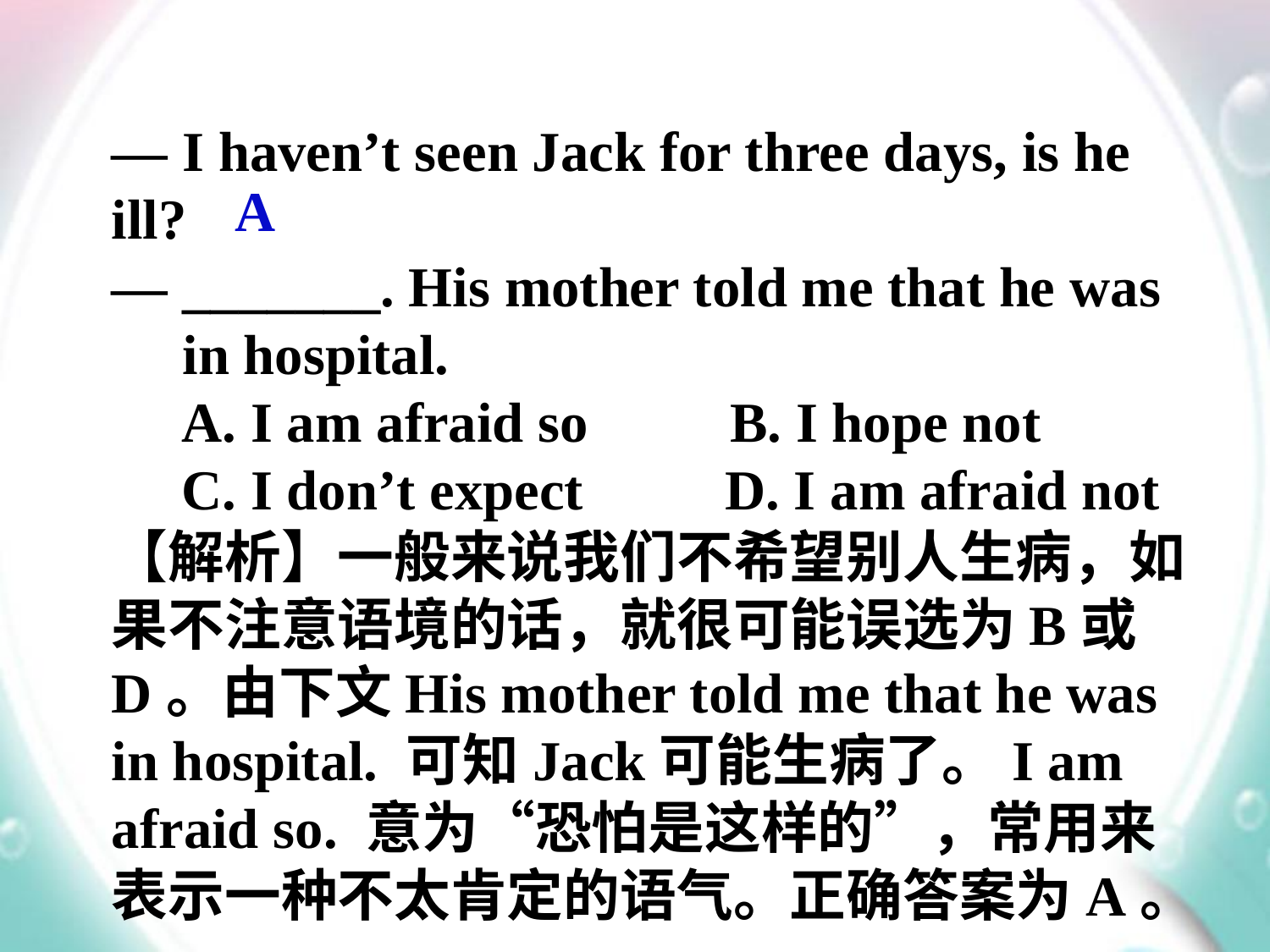

— I haven’t seen Jack for three days, is he ill?
— _______. His mother told me that he was
     in hospital.
　A. I am afraid so          B. I hope not
　C. I don’t expect          D. I am afraid not
【解析】一般来说我们不希望别人生病，如果不注意语境的话，就很可能误选为B或D。由下文His mother told me that he was in hospital. 可知Jack可能生病了。I am afraid so. 意为“恐怕是这样的”，常用来表示一种不太肯定的语气。正确答案为A。
 A